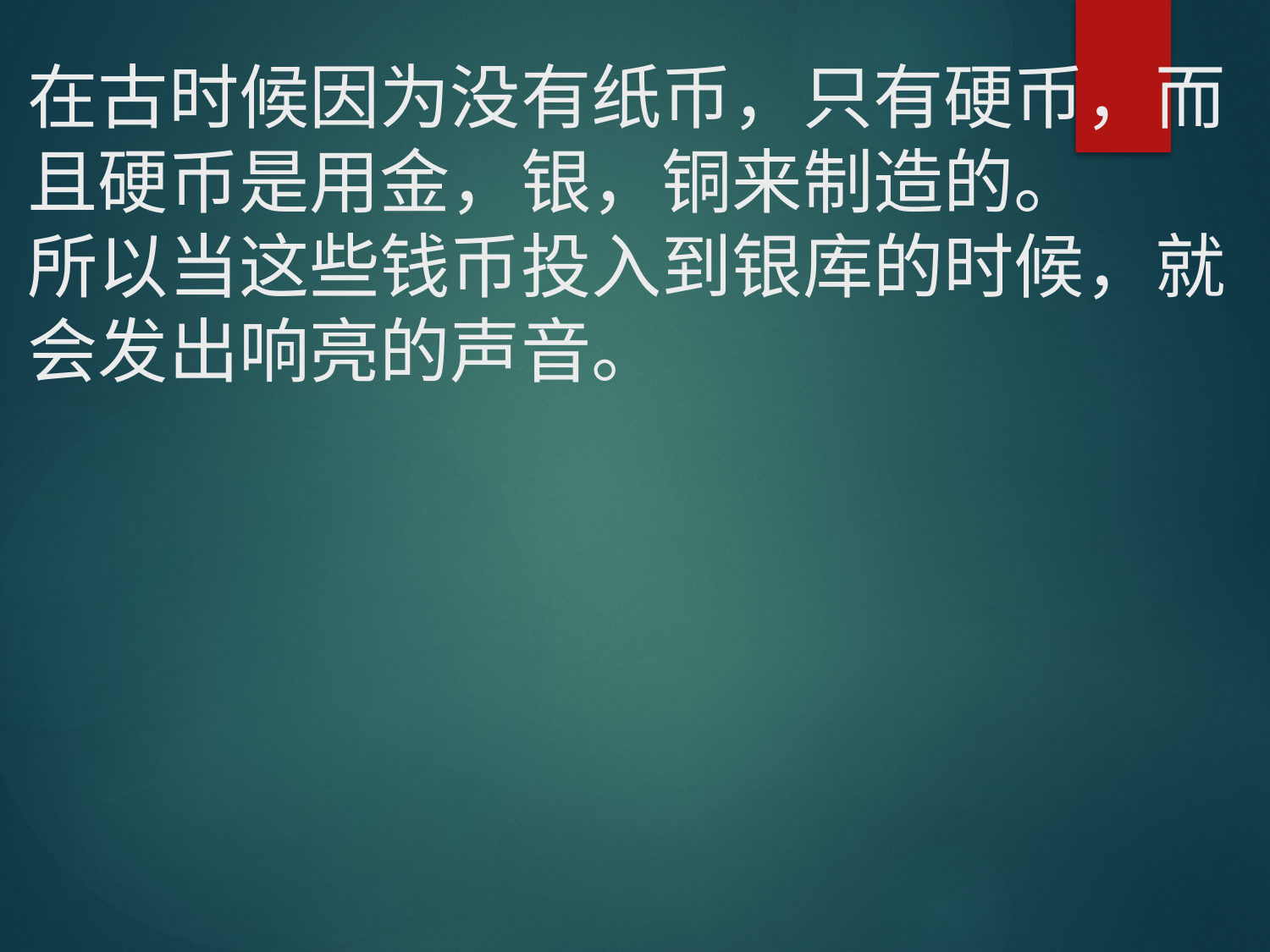

# 在古时候因为没有纸币，只有硬币，而且硬币是用金，银，铜来制造的。 所以当这些钱币投入到银库的时候，就会发出响亮的声音。